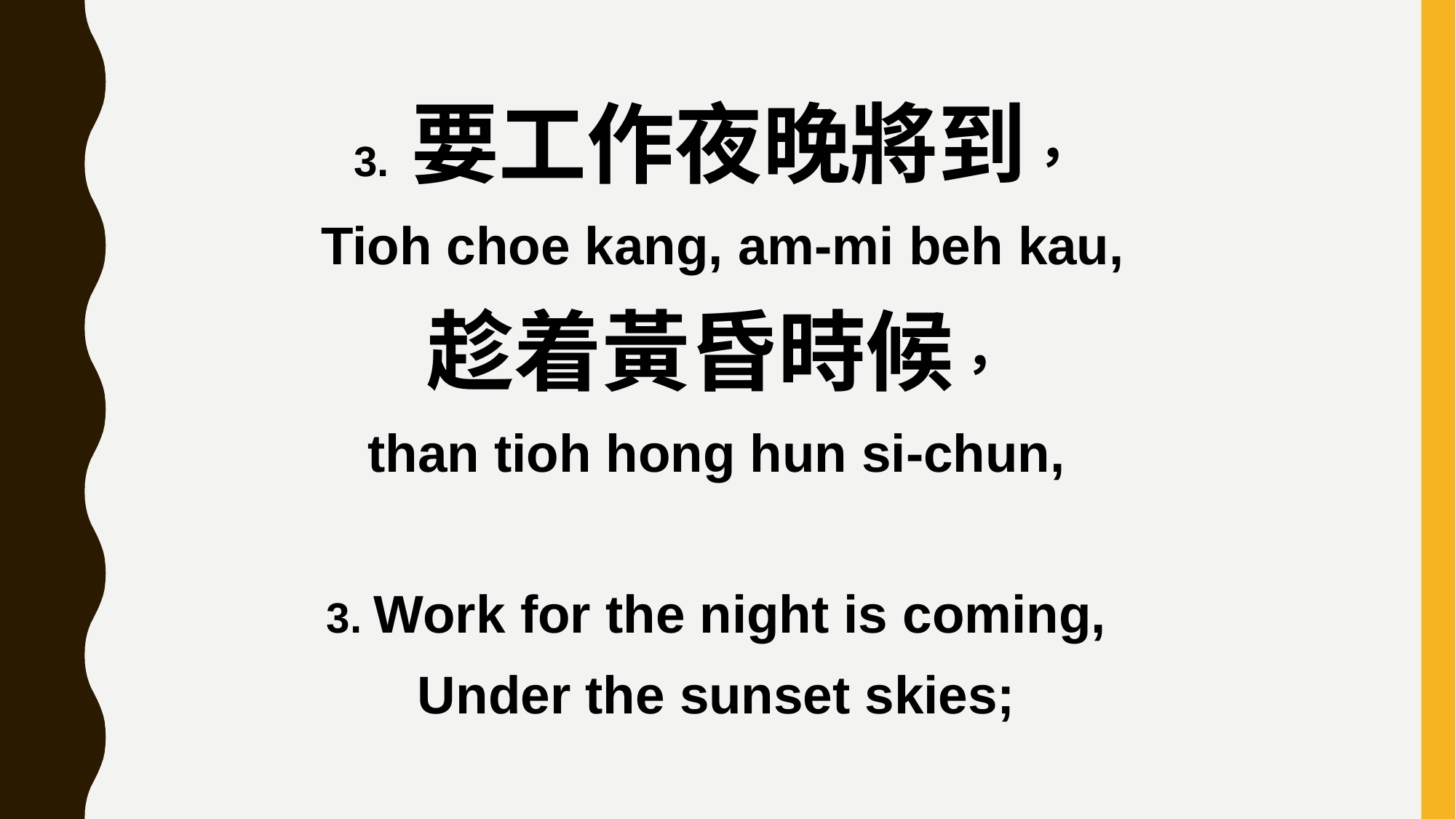

3. 要工作夜晚將到，
 Tioh choe kang, am-mi beh kau,
趁着黃昏時候，
than tioh hong hun si-chun,

3. Work for the night is coming,
Under the sunset skies;